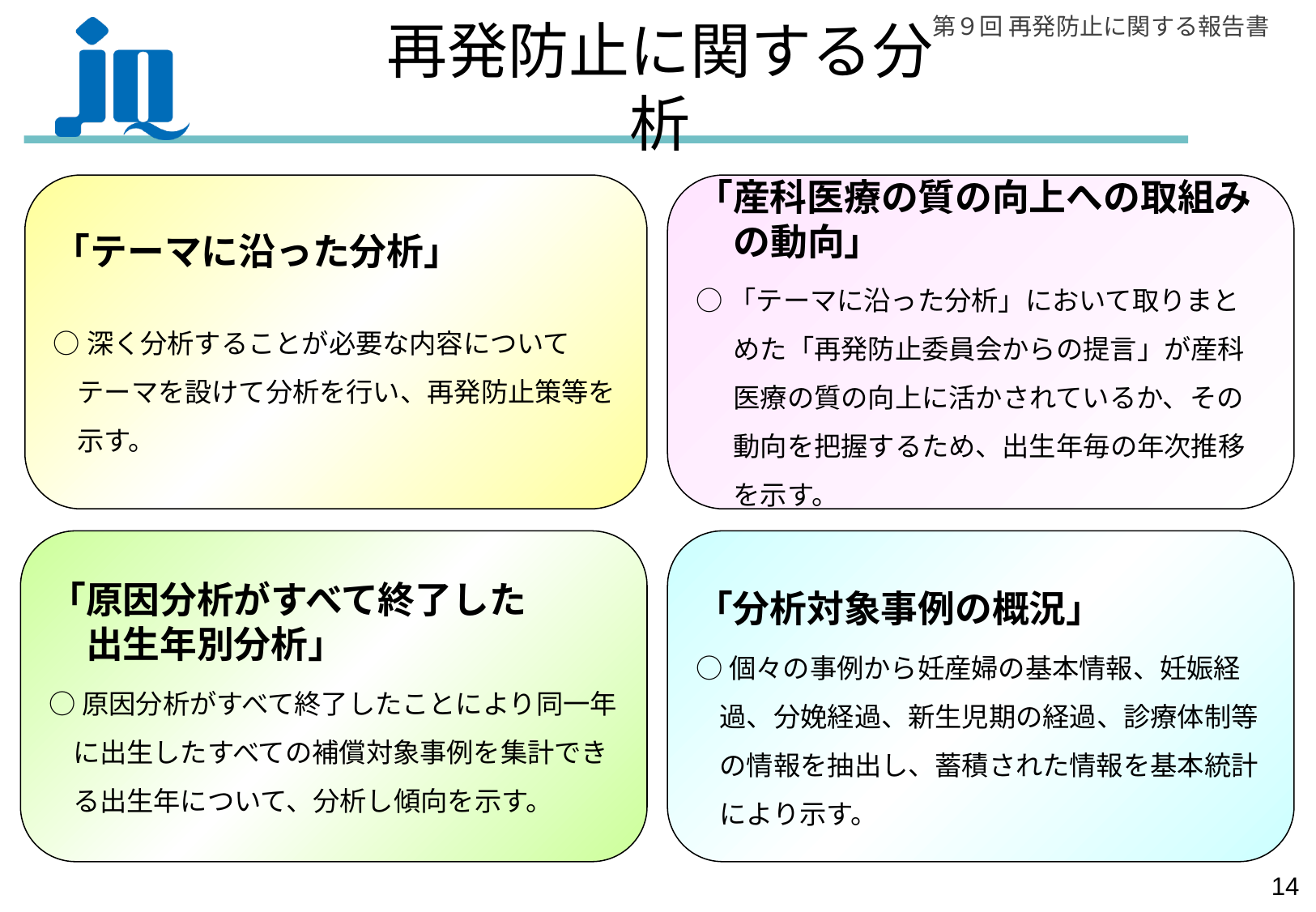

# 再発防止に関する分析
「テーマに沿った分析」

○深く分析することが必要な内容についてテーマを設けて分析を行い、再発防止策等を示す。
「産科医療の質の向上への取組みの動向」
○「テーマに沿った分析」において取りまとめた「再発防止委員会からの提言」が産科医療の質の向上に活かされているか、その動向を把握するため、出生年毎の年次推移を示す。
「原因分析がすべて終了した
　出生年別分析」
○原因分析がすべて終了したことにより同一年に出生したすべての補償対象事例を集計できる出生年について、分析し傾向を示す。
「分析対象事例の概況」
○個々の事例から妊産婦の基本情報、妊娠経過、分娩経過、新生児期の経過、診療体制等の情報を抽出し、蓄積された情報を基本統計により示す。
14